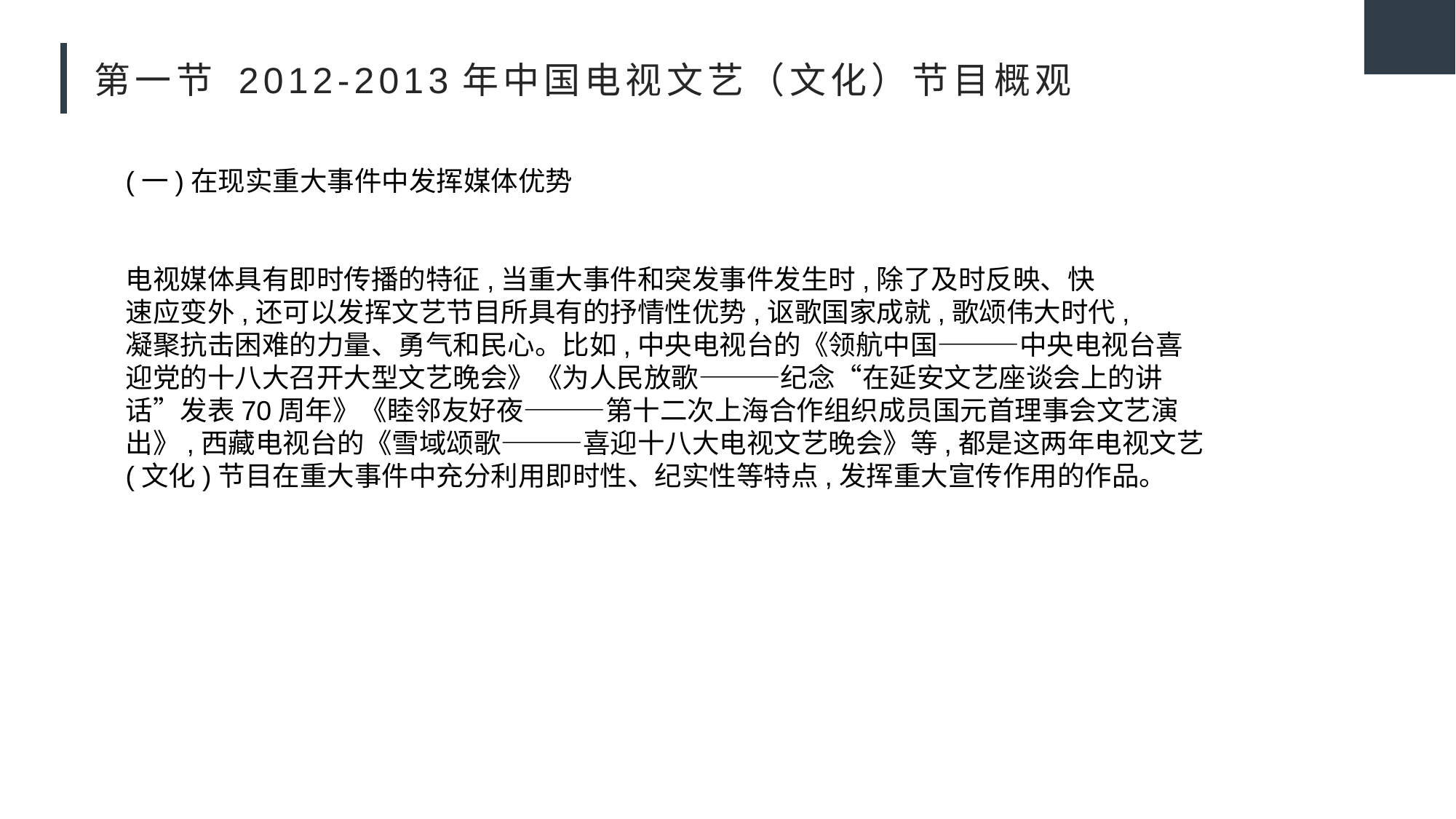

# 第一节 2012-2013年中国电视文艺（文化）节目概观
(一)在现实重大事件中发挥媒体优势

电视媒体具有即时传播的特征,当重大事件和突发事件发生时,除了及时反映、快
速应变外,还可以发挥文艺节目所具有的抒情性优势,讴歌国家成就,歌颂伟大时代,
凝聚抗击困难的力量、勇气和民心。比如,中央电视台的《领航中国———中央电视台喜
迎党的十八大召开大型文艺晚会》《为人民放歌———纪念“在延安文艺座谈会上的讲
话”发表70周年》《睦邻友好夜———第十二次上海合作组织成员国元首理事会文艺演
出》,西藏电视台的《雪域颂歌———喜迎十八大电视文艺晚会》等,都是这两年电视文艺
(文化)节目在重大事件中充分利用即时性、纪实性等特点,发挥重大宣传作用的作品。